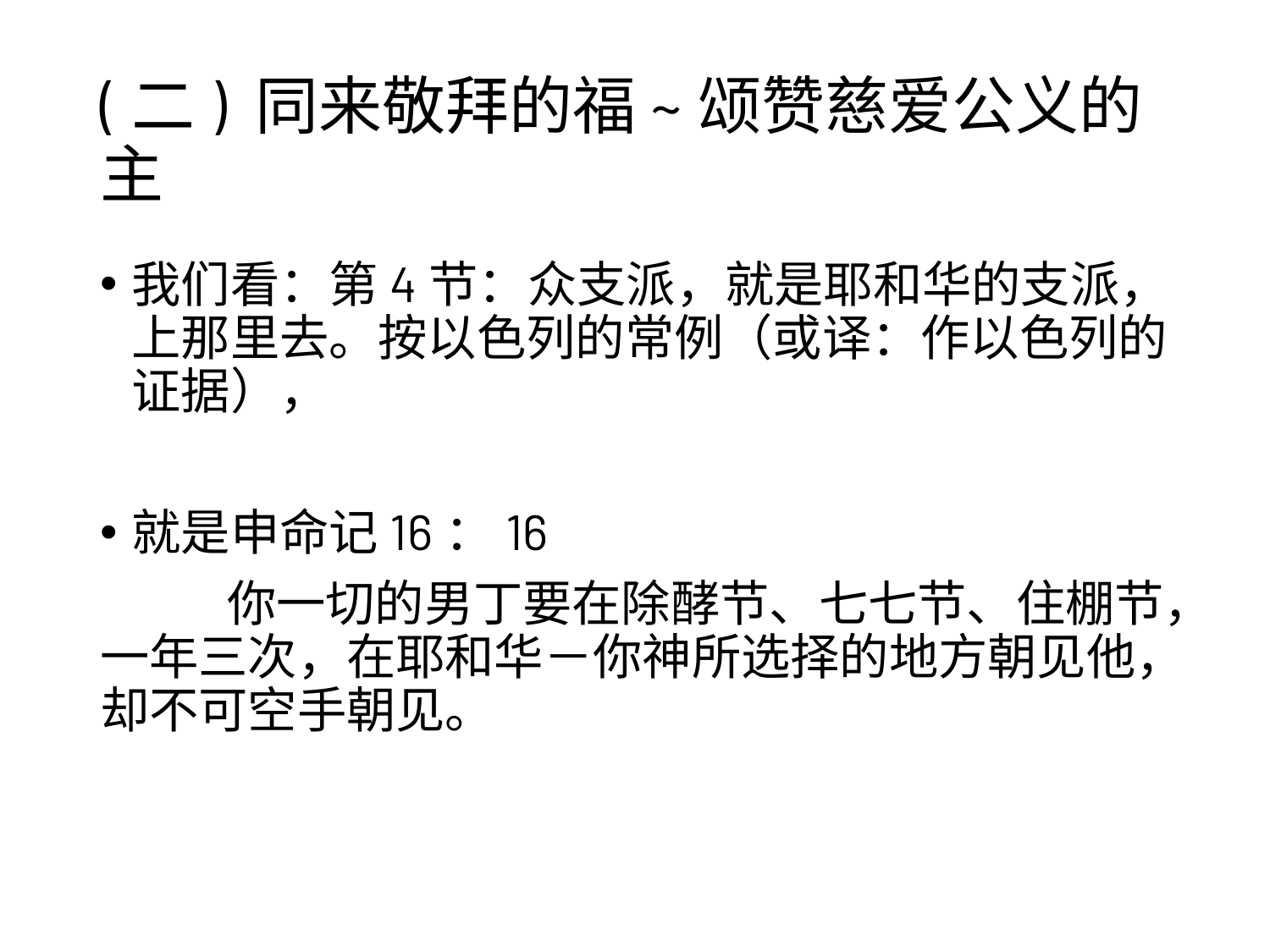

# (二)	 同来敬拜的福~颂赞慈爱公义的主
我们看：第4节：众支派，就是耶和华的支派，上那里去。按以色列的常例（或译：作以色列的证据），

就是申命记16：16
	你一切的男丁要在除酵节、七七节、住棚节，一年三次，在耶和华－你神所选择的地方朝见他，却不可空手朝见。